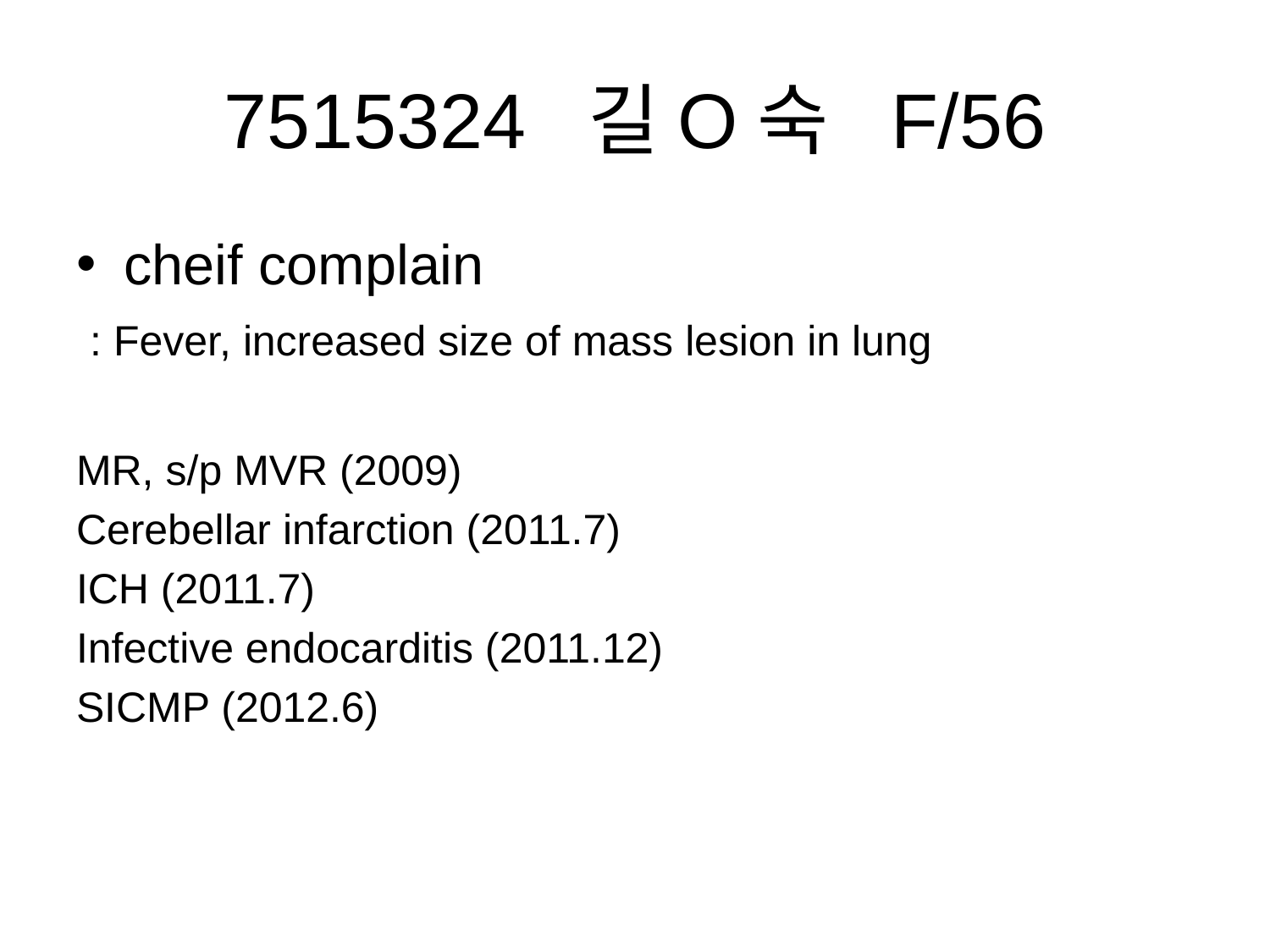

# 7515324  길O숙  F/56
cheif complain
 : Fever, increased size of mass lesion in lung

MR, s/p MVR (2009)
Cerebellar infarction (2011.7)
ICH (2011.7)
Infective endocarditis (2011.12)
SICMP (2012.6)